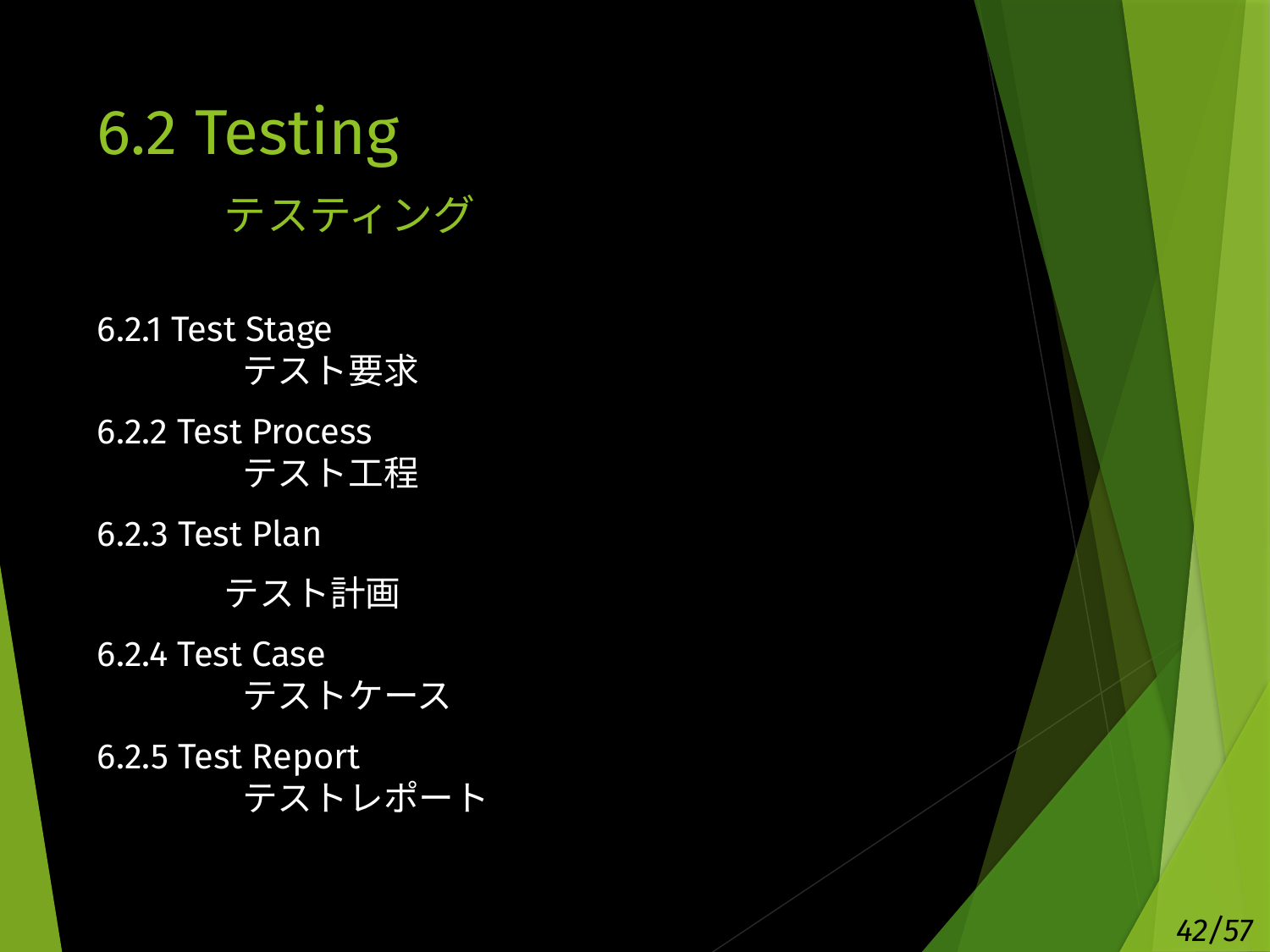

# 6.2 Testing テスティング
6.2.1 Test Stage
	 テスト要求
6.2.2 Test Process
	 テスト工程
6.2.3 Test Plan
	テスト計画
6.2.4 Test Case
	 テストケース
6.2.5 Test Report
	 テストレポート

42/57